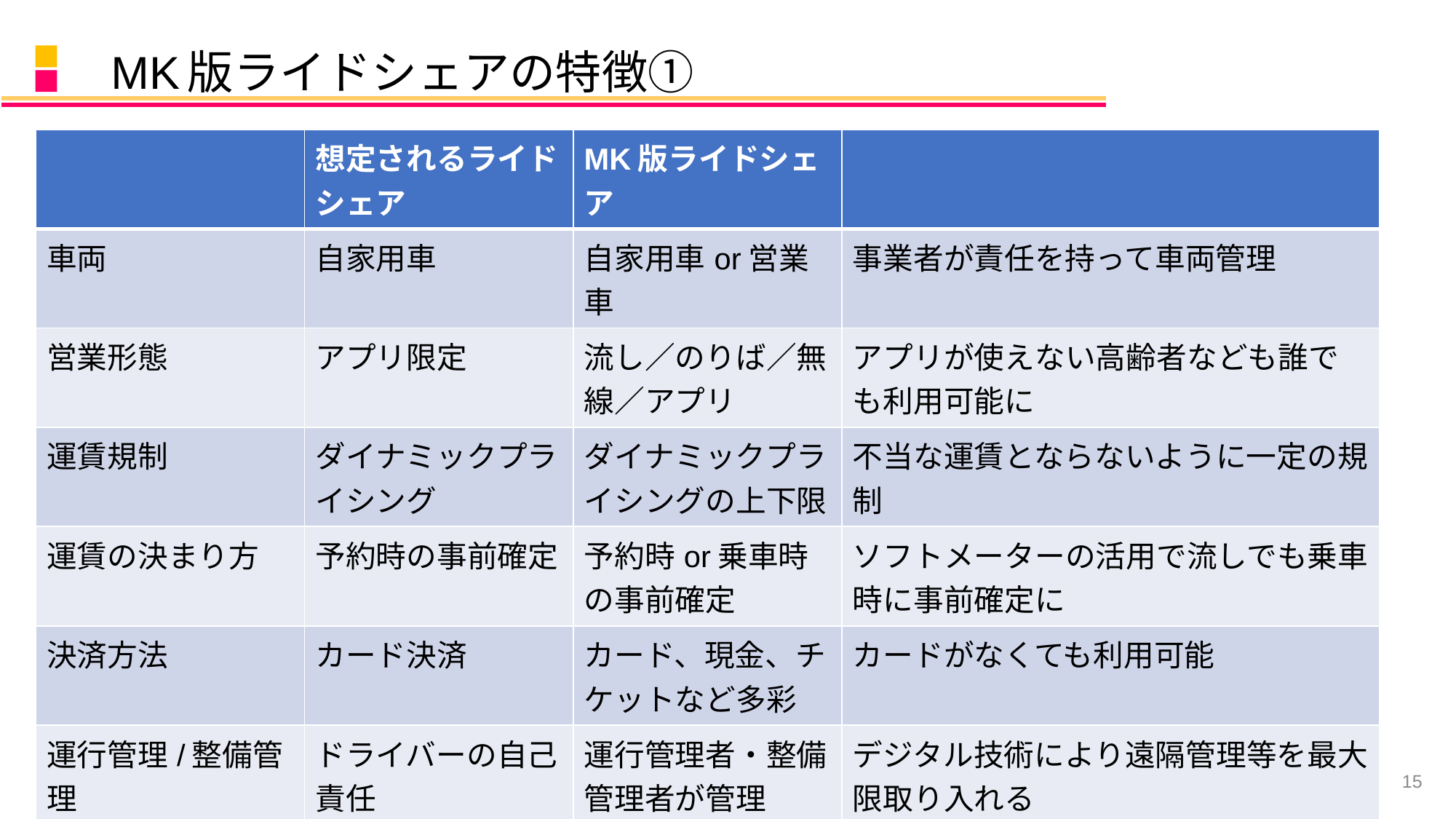

# MK版ライドシェアの特徴①

|  | 想定されるライドシェア | MK版ライドシェア |  |
| --- | --- | --- | --- |
| 車両 | 自家用車 | 自家用車or営業車 | 事業者が責任を持って車両管理 |
| 営業形態 | アプリ限定 | 流し／のりば／無線／アプリ | アプリが使えない高齢者なども誰でも利用可能に |
| 運賃規制 | ダイナミックプライシング | ダイナミックプライシングの上下限 | 不当な運賃とならないように一定の規制 |
| 運賃の決まり方 | 予約時の事前確定 | 予約時or乗車時の事前確定 | ソフトメーターの活用で流しでも乗車時に事前確定に |
| 決済方法 | カード決済 | カード、現金、チケットなど多彩 | カードがなくても利用可能 |
| 運行管理/整備管理 | ドライバーの自己責任 | 運行管理者・整備管理者が管理 | デジタル技術により遠隔管理等を最大限取り入れる |
15